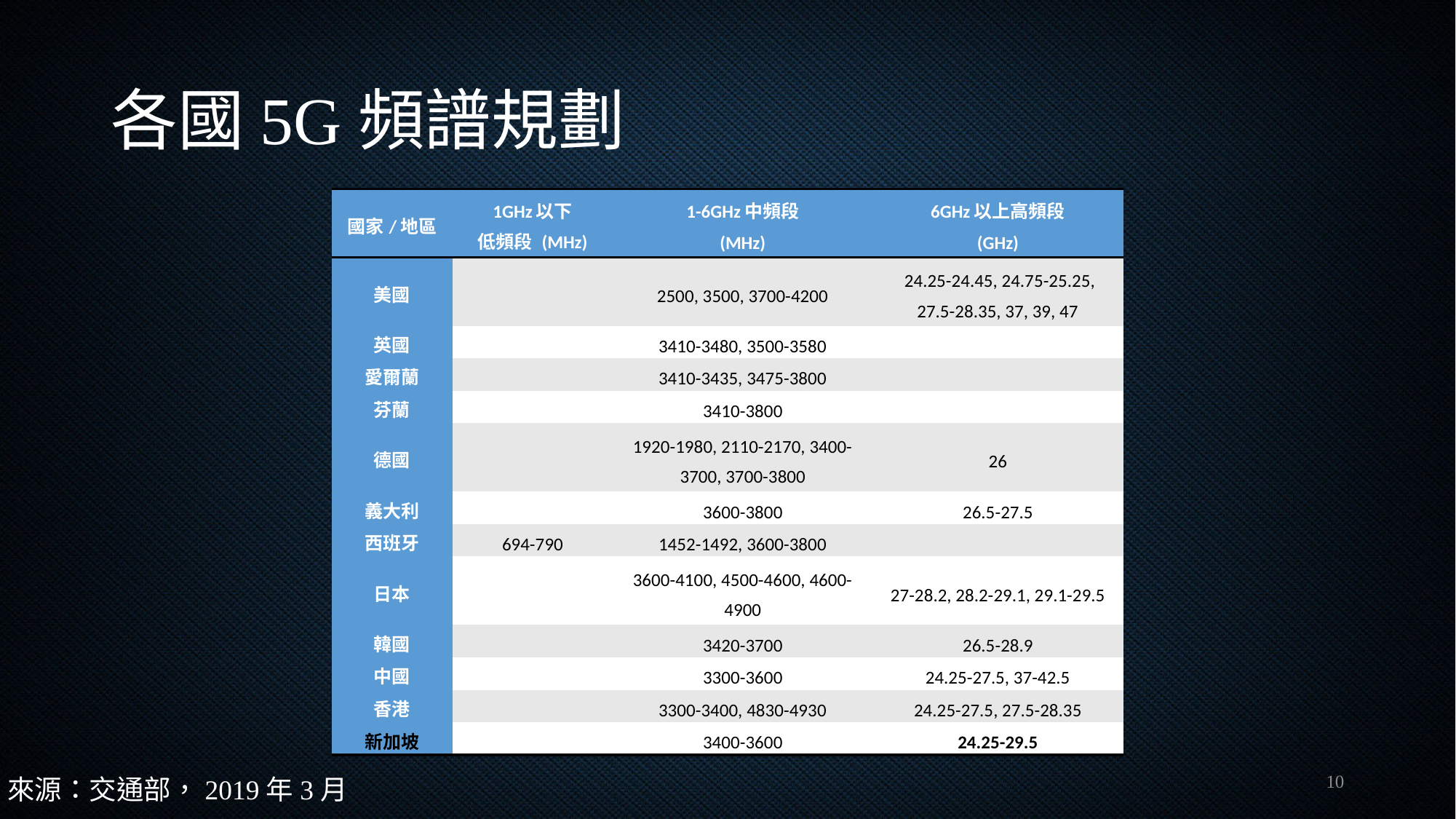

# 各國5G頻譜規劃
| 國家/地區 | 1GHz以下 低頻段 (MHz) | 1-6GHz中頻段 (MHz) | 6GHz以上高頻段 (GHz) |
| --- | --- | --- | --- |
| 美國 |  | 2500, 3500, 3700-4200 | 24.25-24.45, 24.75-25.25, 27.5-28.35, 37, 39, 47 |
| 英國 |  | 3410-3480, 3500-3580 |  |
| 愛爾蘭 |  | 3410-3435, 3475-3800 |  |
| 芬蘭 |  | 3410-3800 |  |
| 德國 |  | 1920-1980, 2110-2170, 3400-3700, 3700-3800 | 26 |
| 義大利 |  | 3600-3800 | 26.5-27.5 |
| 西班牙 | 694-790 | 1452-1492, 3600-3800 |  |
| 日本 |  | 3600-4100, 4500-4600, 4600-4900 | 27-28.2, 28.2-29.1, 29.1-29.5 |
| 韓國 |  | 3420-3700 | 26.5-28.9 |
| 中國 |  | 3300-3600 | 24.25-27.5, 37-42.5 |
| 香港 |  | 3300-3400, 4830-4930 | 24.25-27.5, 27.5-28.35 |
| 新加坡 |  | 3400-3600 | 24.25-29.5 |
10
來源：交通部，2019年3月